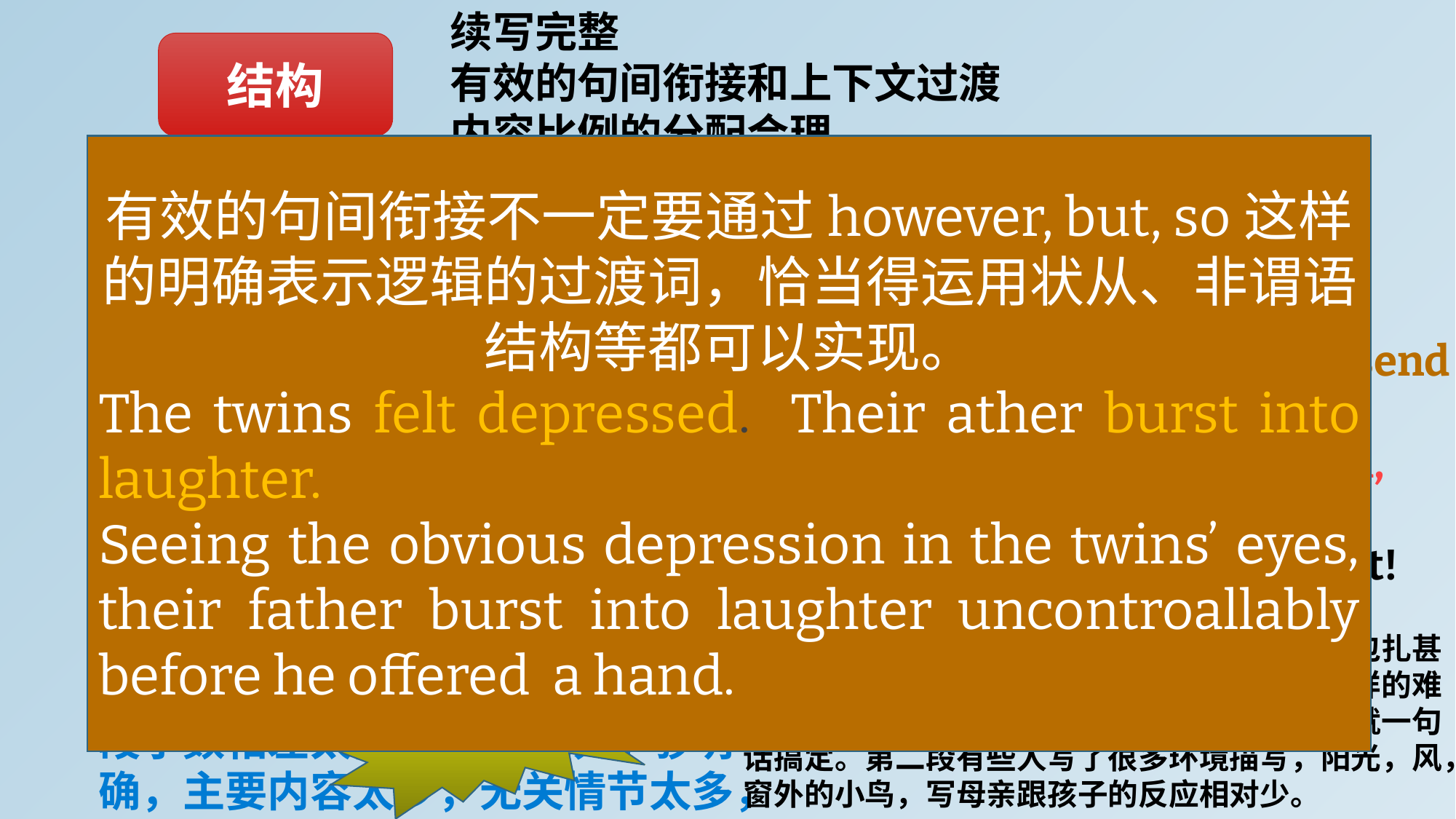

续写完整
有效的句间衔接和上下文过渡
内容比例的分配合理

结构
有效的句间衔接不一定要通过however, but, so这样的明确表示逻辑的过渡词，恰当得运用状从、非谓语结构等都可以实现。
The twins felt depressed.  Their ather burst into laughter.
Seeing the obvious depression in the twins’ eyes, their father burst into laughter uncontroallably before he offered  a hand.
有效的句间衔接就是要拒绝简单的词汇、句子的拼凑和堆砌
P1尾句跟P2所给首句的有效过渡和衔接
The breakfast was done/ finished. (一般，凑合）
When the breakfast was finally done, father signed to them to send it upstairs. （不错）
The breakfast was done. The twins, looking more than satisfied, couldn’t wait to present the gift to their Mum.  （非常好）
Eventually the breakfast was ready and now, it was the moment! （哎哟不错哦）
大问题
第一段花费很多笔墨去描写爸爸怎么帮助他们包扎甚至去医院，他们在跟爸爸说明情况的时候怎么样的难过，紧张，懊恼，最后做饭的过程写不下了，就一句话搞定。第二段有些人写了很多环境描写，阳光，风，窗外的小鸟，写母亲跟孩子的反应相对少。
内容比例的分配合理就是指要么两段字数相差太多，或者主次不够明确，主要内容太少，无关情节太多，导致故事节奏拖沓。